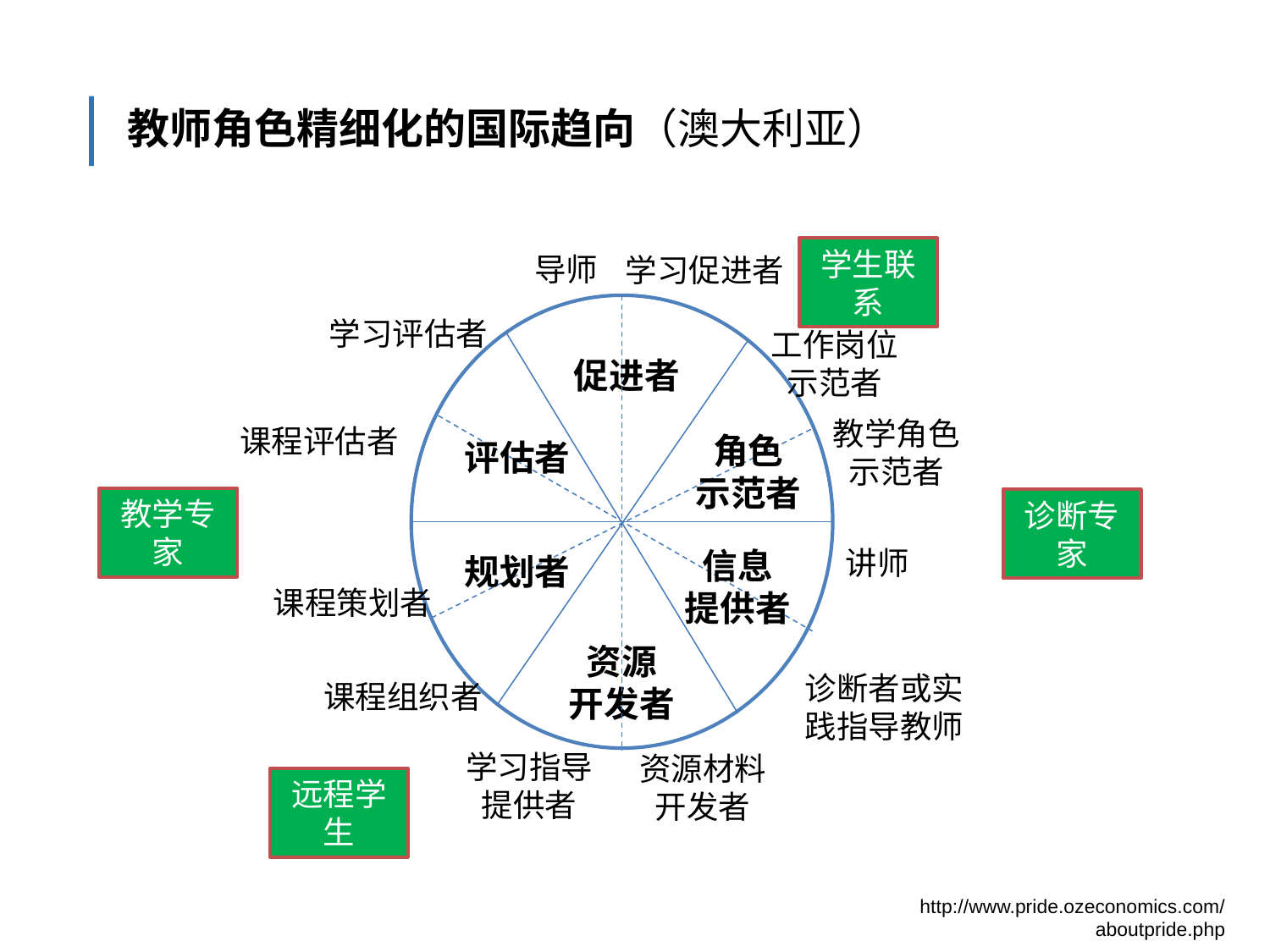

教师角色精细化的国际趋向（澳大利亚）
学生联系
导师
学习促进者

学习评估者
工作岗位
示范者
促进者
教学角色
示范者
课程评估者
角色
示范者
评估者
教学专家
诊断专家
讲师
信息
提供者
规划者
课程策划者
资源
开发者
诊断者或实践指导教师
课程组织者
学习指导
提供者
资源材料
开发者
远程学生
http://www.pride.ozeconomics.com/aboutpride.php